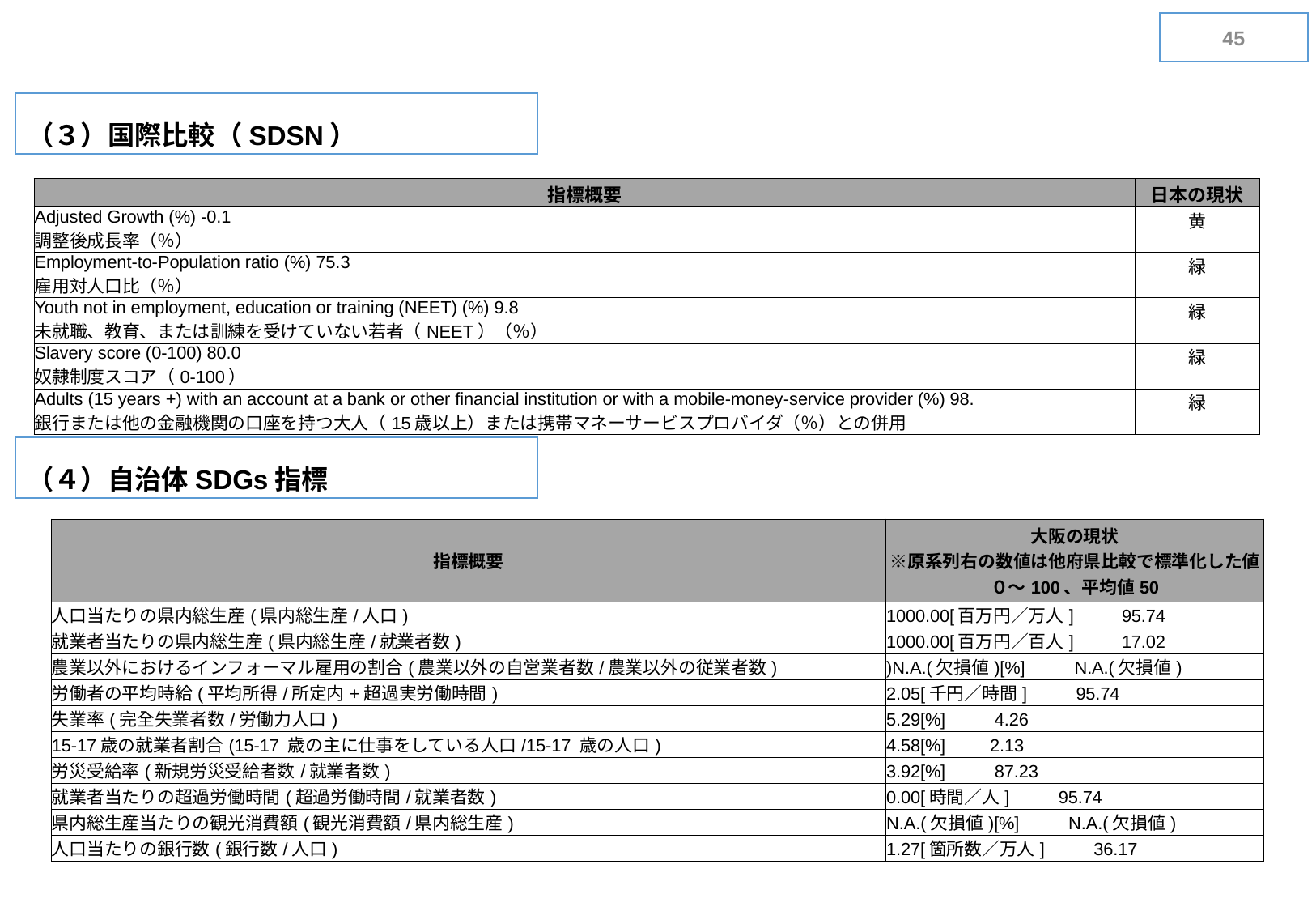

45
（３）国際比較（SDSN）
| 指標概要 | 日本の現状 |
| --- | --- |
| Adjusted Growth (%) -0.1 調整後成長率（％） | 黄 |
| Employment-to-Population ratio (%) 75.3 雇用対人口比（％） | 緑 |
| Youth not in employment, education or training (NEET) (%) 9.8 未就職、教育、または訓練を受けていない若者（NEET）（％） | 緑 |
| Slavery score (0-100) 80.0 奴隷制度スコア（0-100） | 緑 |
| Adults (15 years +) with an account at a bank or other financial institution or with a mobile-money-service provider (%) 98. 銀行または他の金融機関の口座を持つ大人（15歳以上）または携帯マネーサービスプロバイダ（％）との併用 | 緑 |
（４）自治体SDGs指標
| 指標概要 | 大阪の現状 ※原系列右の数値は他府県比較で標準化した値 ０～100、平均値50 |
| --- | --- |
| ⼈⼝当たりの県内総⽣産(県内総⽣産/⼈⼝) | 1000.00[百万円／万⼈]　　 95.74 |
| 就業者当たりの県内総⽣産(県内総⽣産/就業者数) | 1000.00[百万円／百⼈]　　 17.02 |
| 農業以外におけるインフォーマル雇⽤の割合(農業以外の⾃営業者数/農業以外の従業者数) | )N.A.(⽋損値)[%] 　　N.A.(⽋損値) |
| 労働者の平均時給(平均所得/所定内+超過実労働時間) | 2.05[千円／時間] 　　95.74 |
| 失業率(完全失業者数/労働⼒⼈⼝) | 5.29[%] 　　4.26 |
| 15-17歳の就業者割合(15-17 歳の主に仕事をしている⼈⼝/15-17 歳の⼈⼝) | 4.58[%]　　2.13 |
| 労災受給率(新規労災受給者数/就業者数) | 3.92[%] 　　87.23 |
| 就業者当たりの超過労働時間(超過労働時間/就業者数) | 0.00[時間／⼈] 　　95.74 |
| 県内総⽣産当たりの観光消費額(観光消費額/県内総⽣産) | N.A.(⽋損値)[%] 　　N.A.(⽋損値) |
| ⼈⼝当たりの銀⾏数(銀⾏数/⼈⼝) | 1.27[箇所数／万⼈] 　　36.17 |